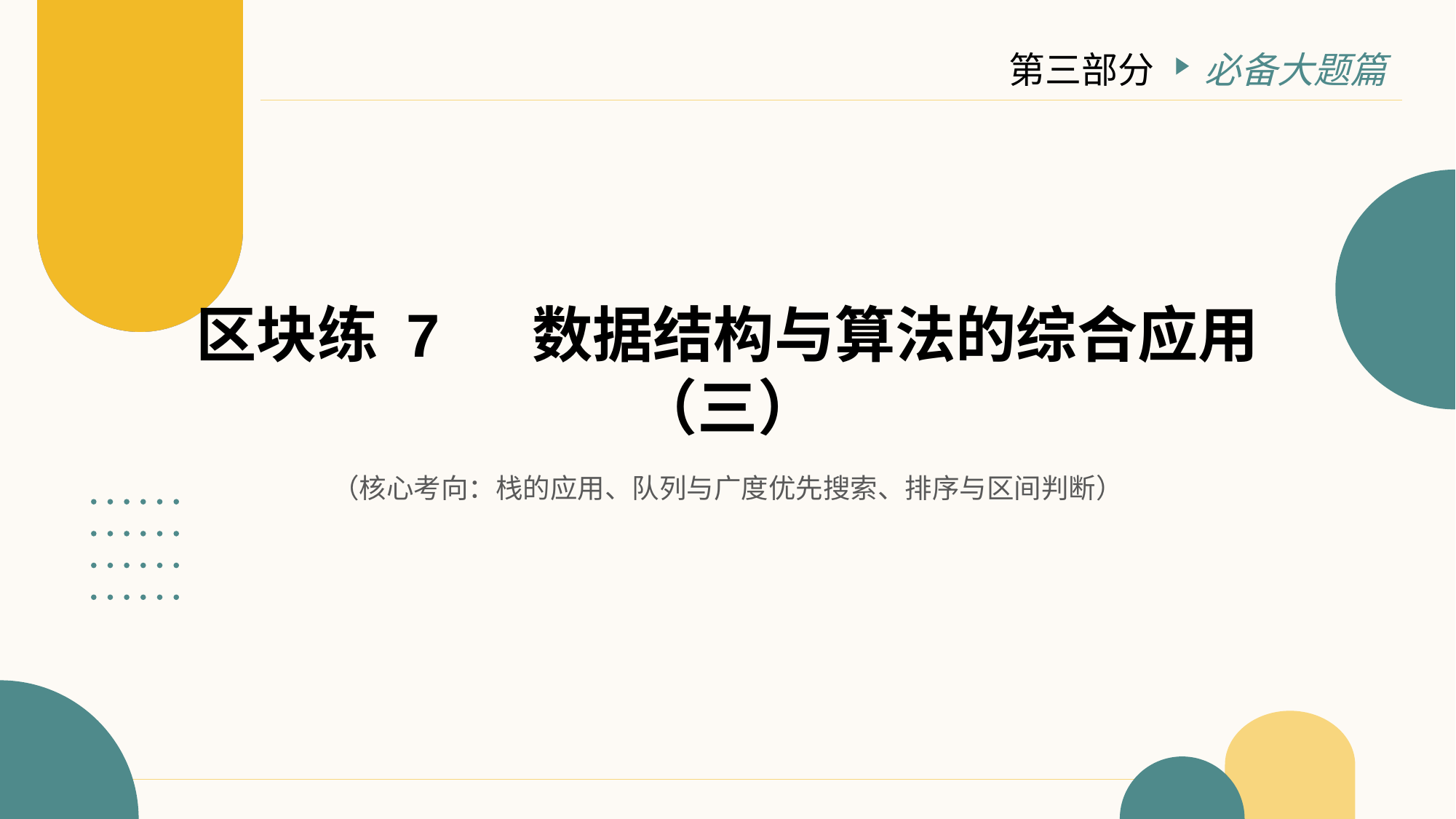

第三部分
必备大题篇

# 区块练 7 　数据结构与算法的综合应用（三）
（核心考向：栈的应用、队列与广度优先搜索、排序与区间判断）